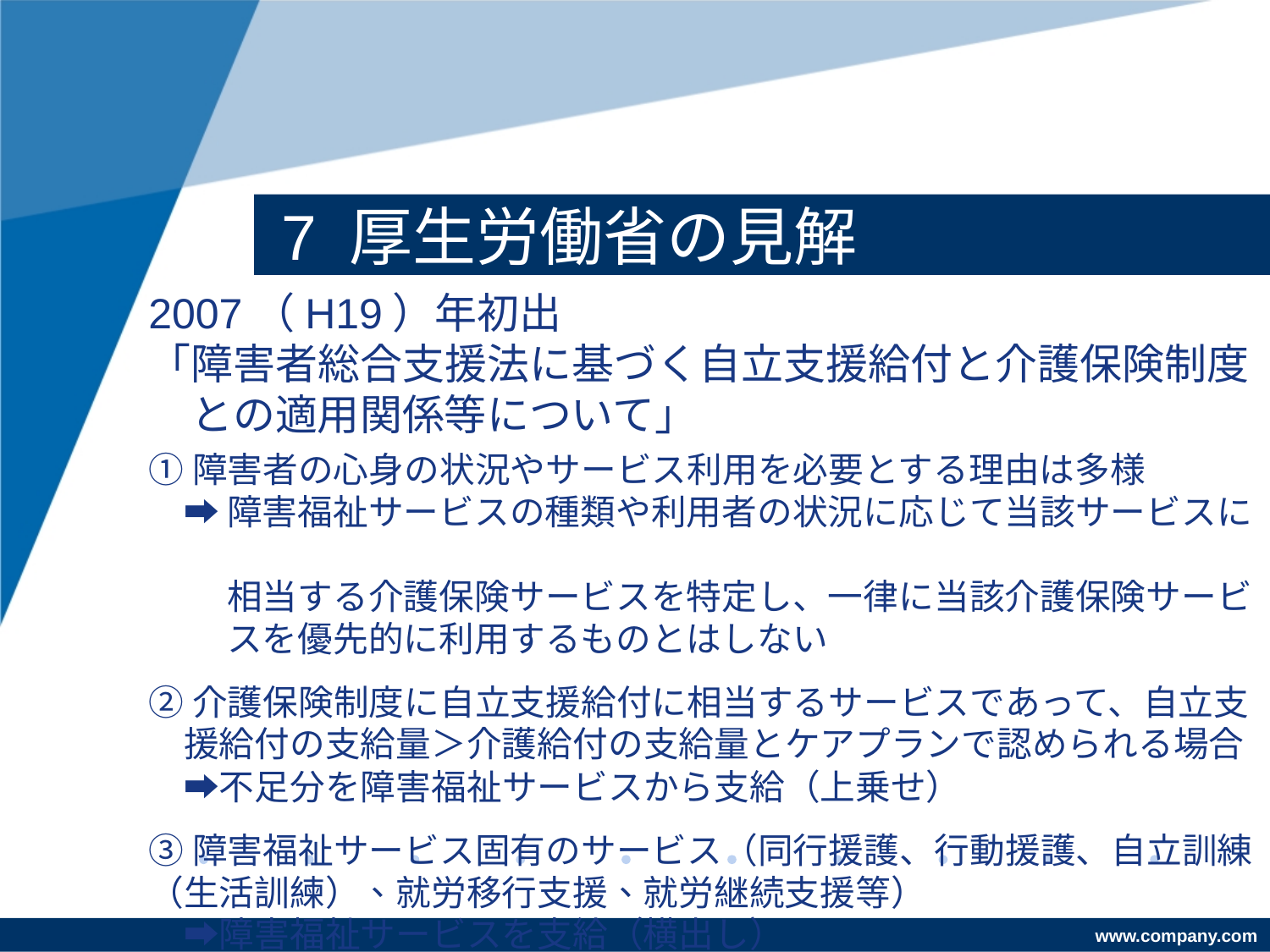

# 7 厚生労働省の見解
2007（H19）年初出
「障害者総合支援法に基づく自立支援給付と介護保険制度
　との適用関係等について」
①障害者の心身の状況やサービス利用を必要とする理由は多様
　➡ 障害福祉サービスの種類や利用者の状況に応じて当該サービスに
　　 相当する介護保険サービスを特定し、一律に当該介護保険サービ
　　 スを優先的に利用するものとはしない

②介護保険制度に自立支援給付に相当するサービスであって、自立支
　援給付の支給量＞介護給付の支給量とケアプランで認められる場合
　➡不足分を障害福祉サービスから支給（上乗せ）

③障害福祉サービス固有のサービス（同行援護、行動援護、自立訓練（生活訓練）、就労移行支援、就労継続支援等）
　➡障害福祉サービスを支給（横出し）